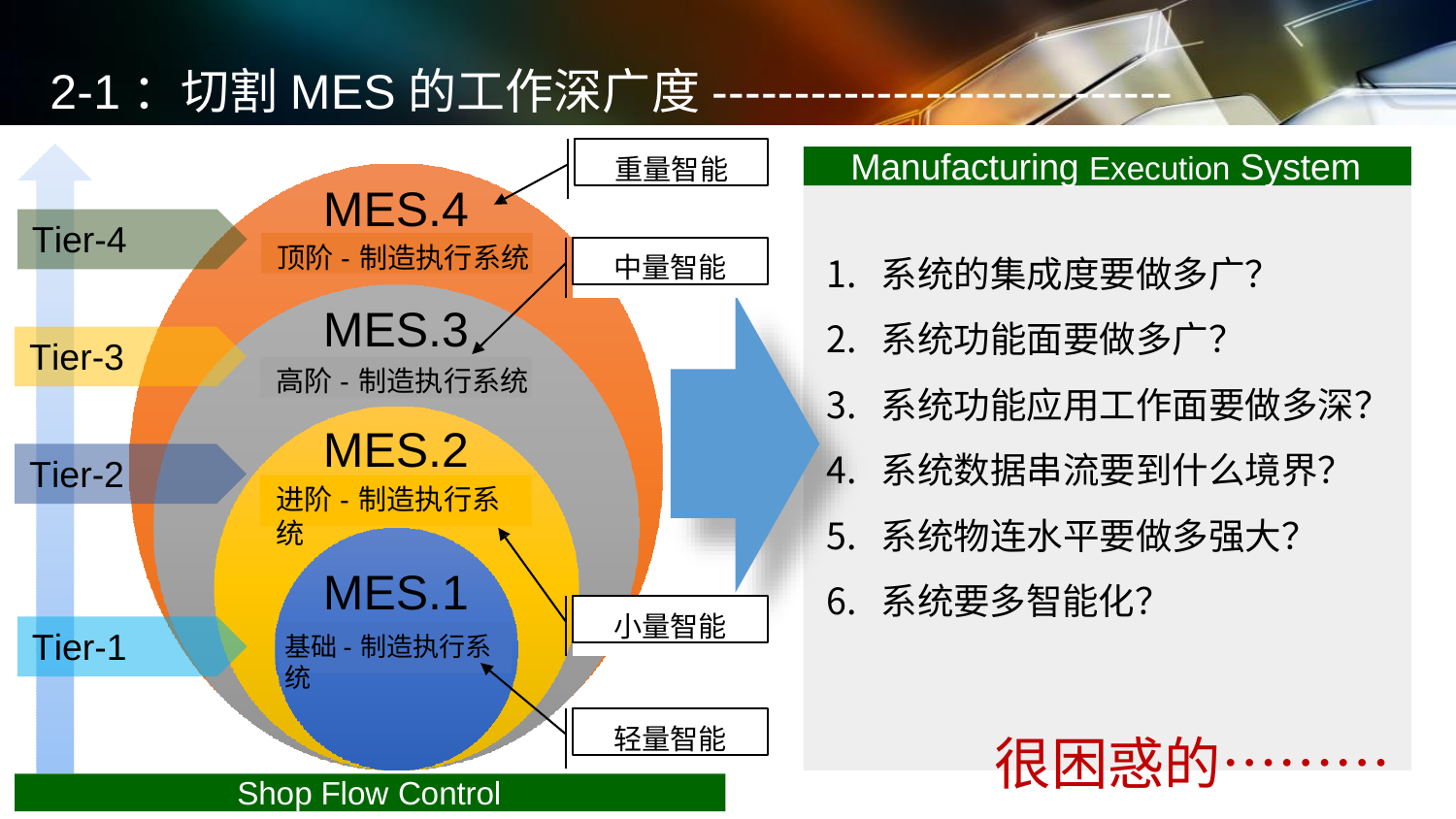

# 2-1：切割MES的工作深广度----------------------------

重量智能
Manufacturing Execution System

MES.4

Tier-4
系统的集成度要做多广？
系统功能面要做多广？
系统功能应用工作面要做多深？
系统数据串流要到什么境界？
系统物连水平要做多强大？
系统要多智能化？
顶阶-制造执行系统

中量智能

MES.3

Tier-3
高阶-制造执行系统
MES.2

Tier-2

进阶-制造执行系统

MES.1

小量智能

Tier-1

基础-制造执行系统

轻量智能
很困惑的………
Shop Flow Control